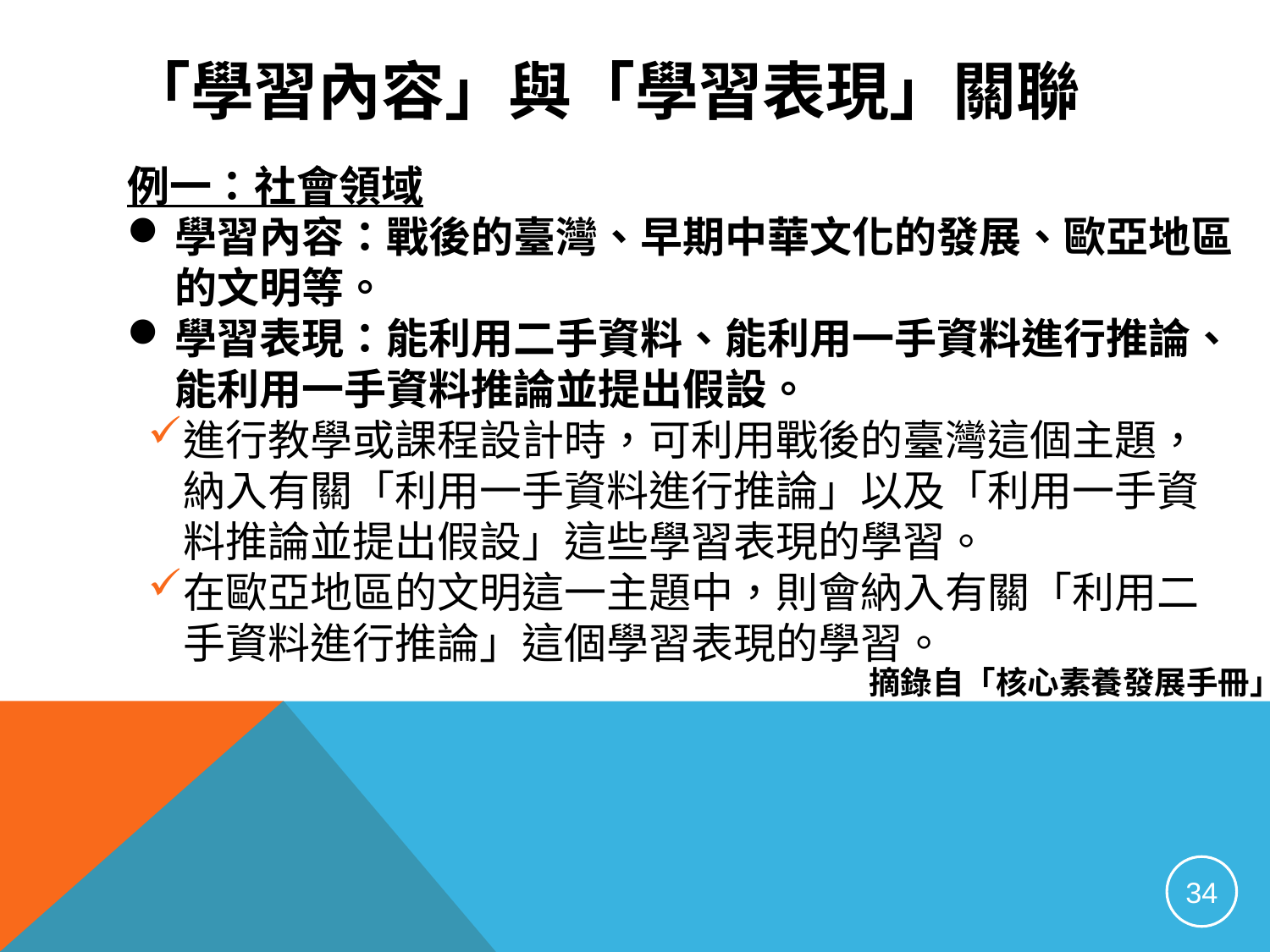

# 「學習內容」與「學習表現」關聯
例一：社會領域
學習內容：戰後的臺灣、早期中華文化的發展、歐亞地區的文明等。
學習表現：能利用二手資料、能利用一手資料進行推論、能利用一手資料推論並提出假設。
進行教學或課程設計時，可利用戰後的臺灣這個主題，納入有關「利用一手資料進行推論」以及「利用一手資料推論並提出假設」這些學習表現的學習。
在歐亞地區的文明這一主題中，則會納入有關「利用二手資料進行推論」這個學習表現的學習。
摘錄自「核心素養發展手冊」
34